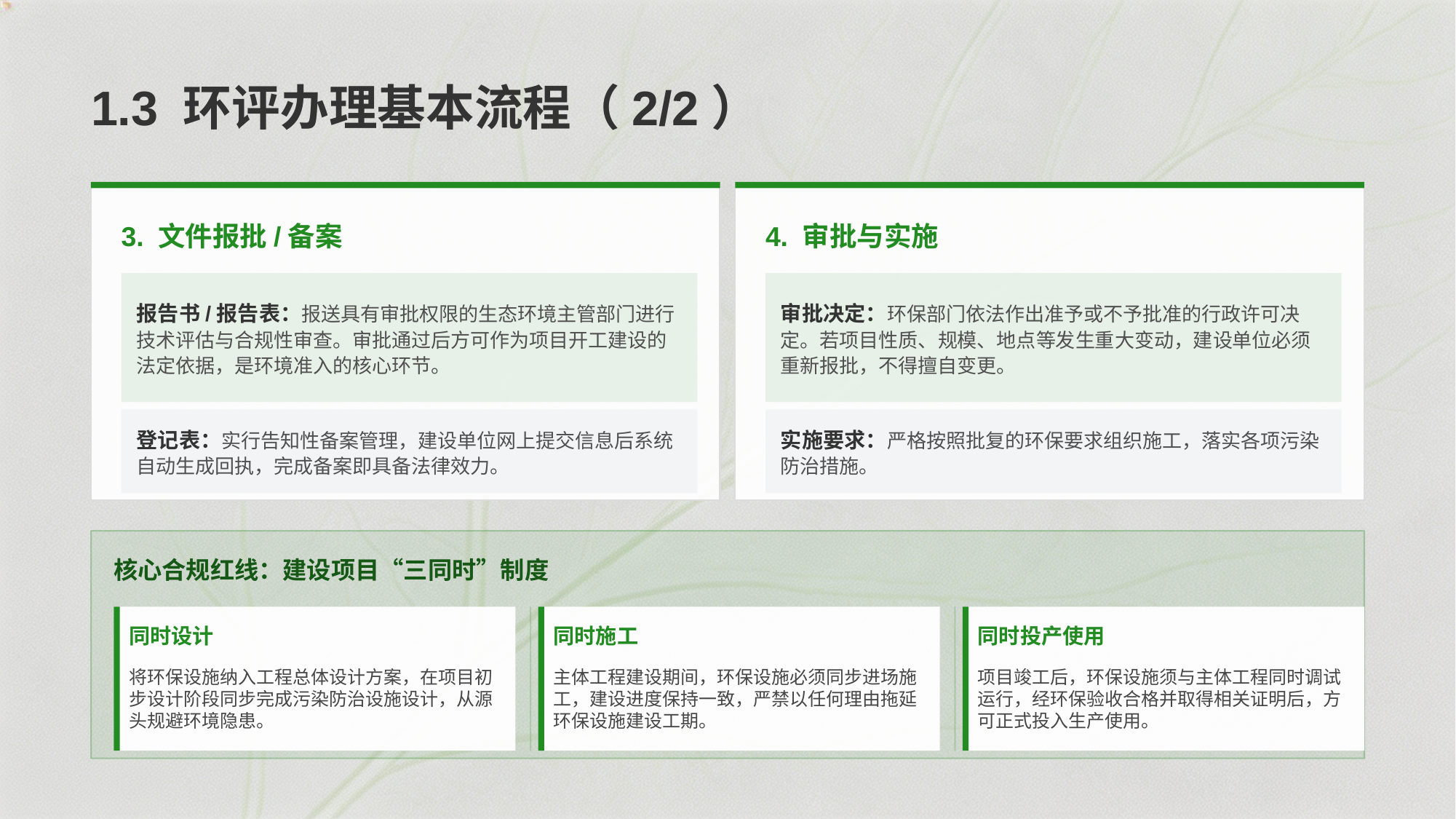

1.3 环评办理基本流程（2/2）

3. 文件报批/备案
4. 审批与实施

报告书/报告表：报送具有审批权限的生态环境主管部门进行技术评估与合规性审查。审批通过后方可作为项目开工建设的法定依据，是环境准入的核心环节。
审批决定：环保部门依法作出准予或不予批准的行政许可决定。若项目性质、规模、地点等发生重大变动，建设单位必须重新报批，不得擅自变更。

登记表：实行告知性备案管理，建设单位网上提交信息后系统自动生成回执，完成备案即具备法律效力。
实施要求：严格按照批复的环保要求组织施工，落实各项污染防治措施。

核心合规红线：建设项目“三同时”制度

同时设计
同时施工
同时投产使用
将环保设施纳入工程总体设计方案，在项目初步设计阶段同步完成污染防治设施设计，从源头规避环境隐患。
主体工程建设期间，环保设施必须同步进场施工，建设进度保持一致，严禁以任何理由拖延环保设施建设工期。
项目竣工后，环保设施须与主体工程同时调试运行，经环保验收合格并取得相关证明后，方可正式投入生产使用。